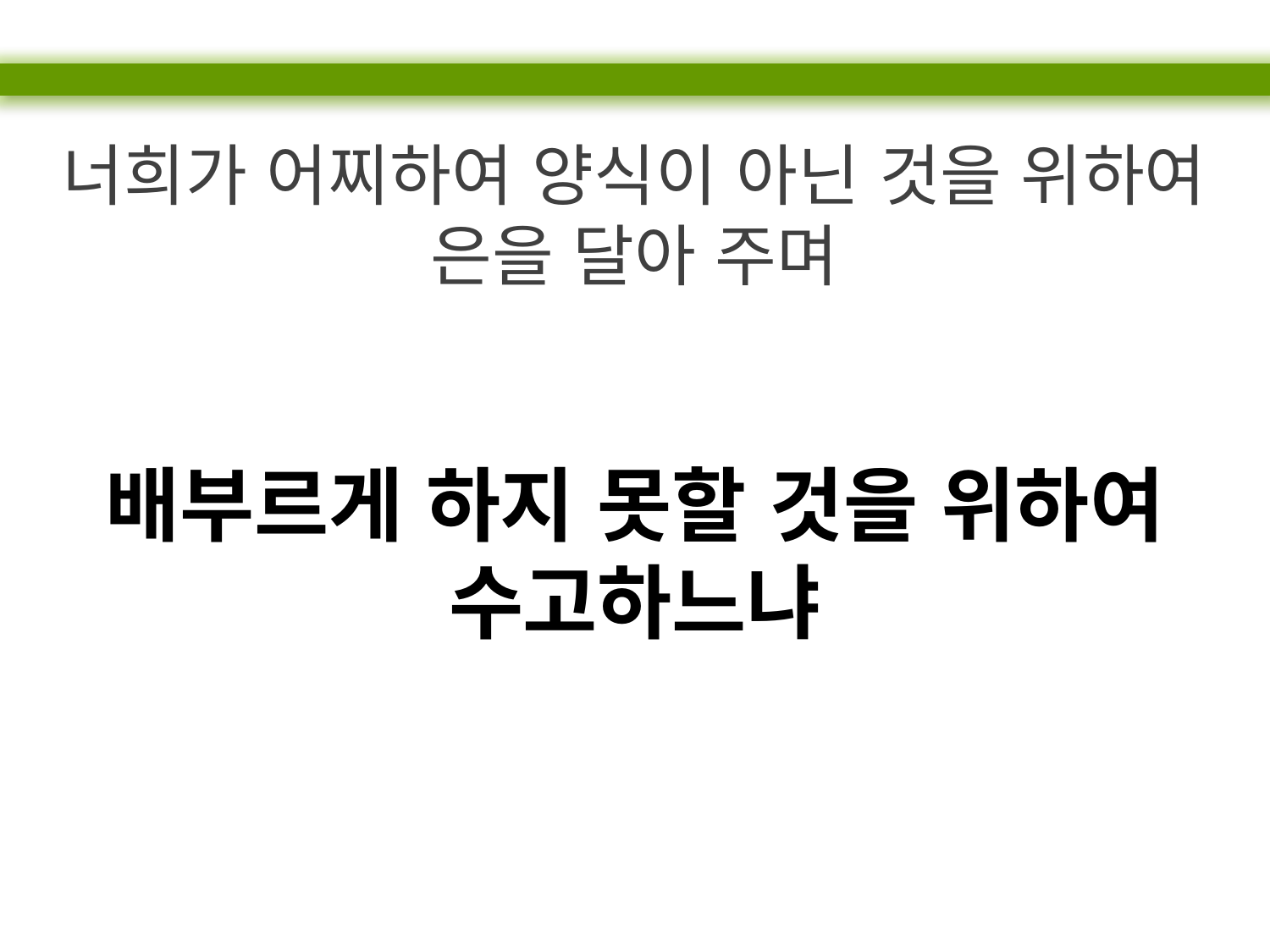

너희가 어찌하여 양식이 아닌 것을 위하여
은을 달아 주며
배부르게 하지 못할 것을 위하여
수고하느냐